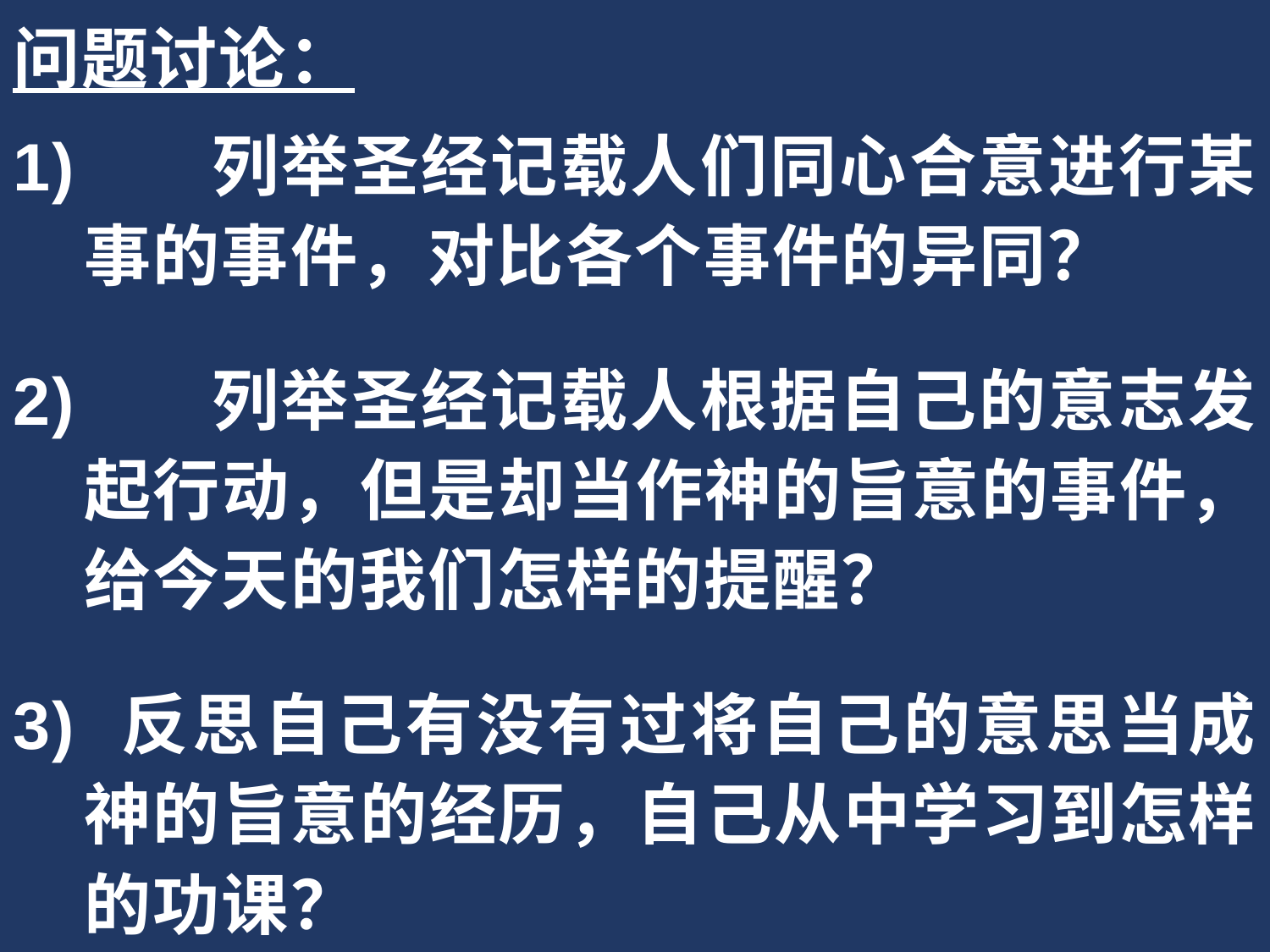

问题讨论：
	列举圣经记载人们同心合意进行某事的事件，对比各个事件的异同？

	列举圣经记载人根据自己的意志发起行动，但是却当作神的旨意的事件，给今天的我们怎样的提醒？

 反思自己有没有过将自己的意思当成神的旨意的经历，自己从中学习到怎样的功课？